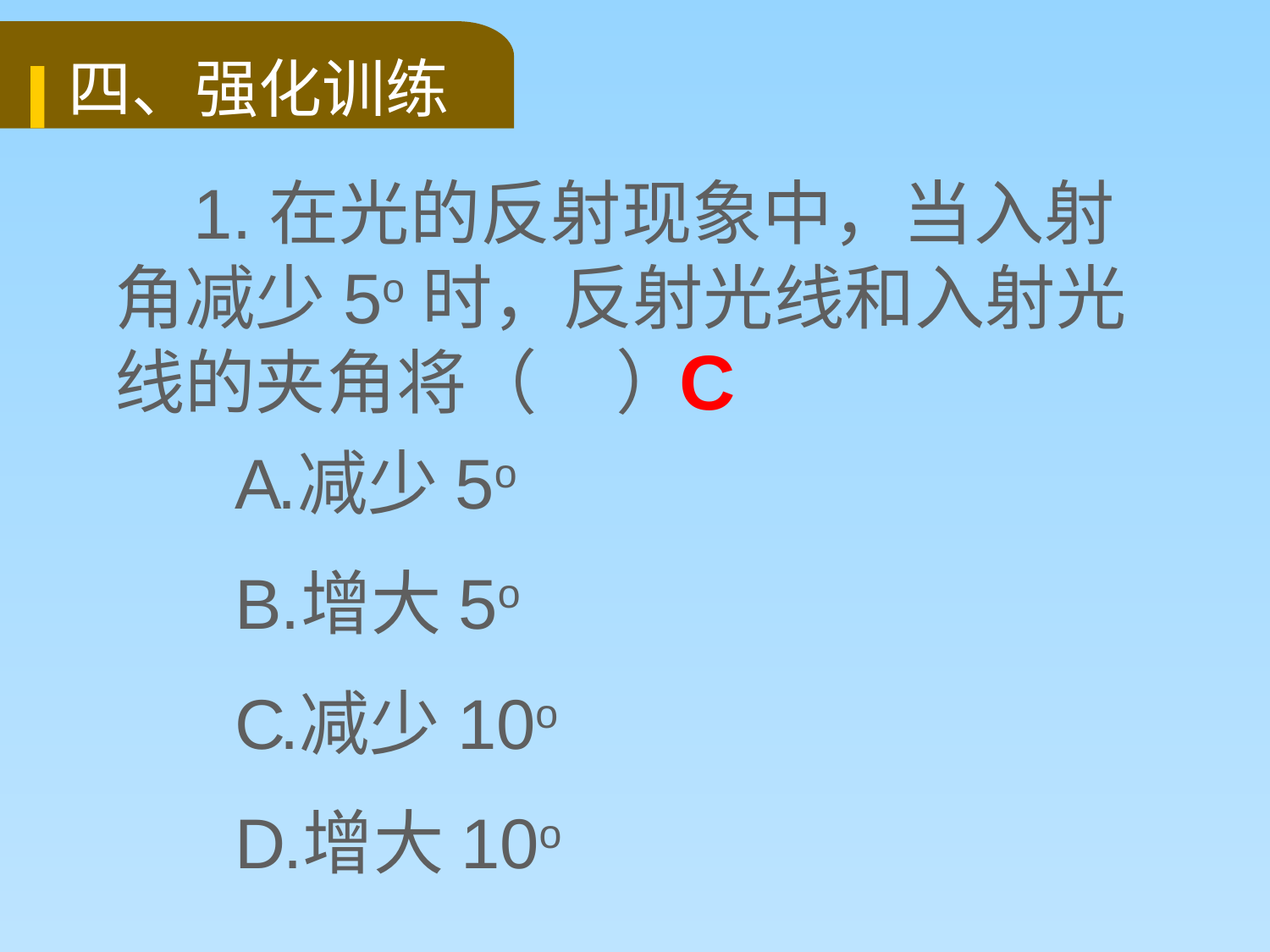

四、强化训练

    1.在光的反射现象中，当入射角减少5o时，反射光线和入射光线的夹角将（     ）
C
减少5o
增大5o
减少10o
增大10o